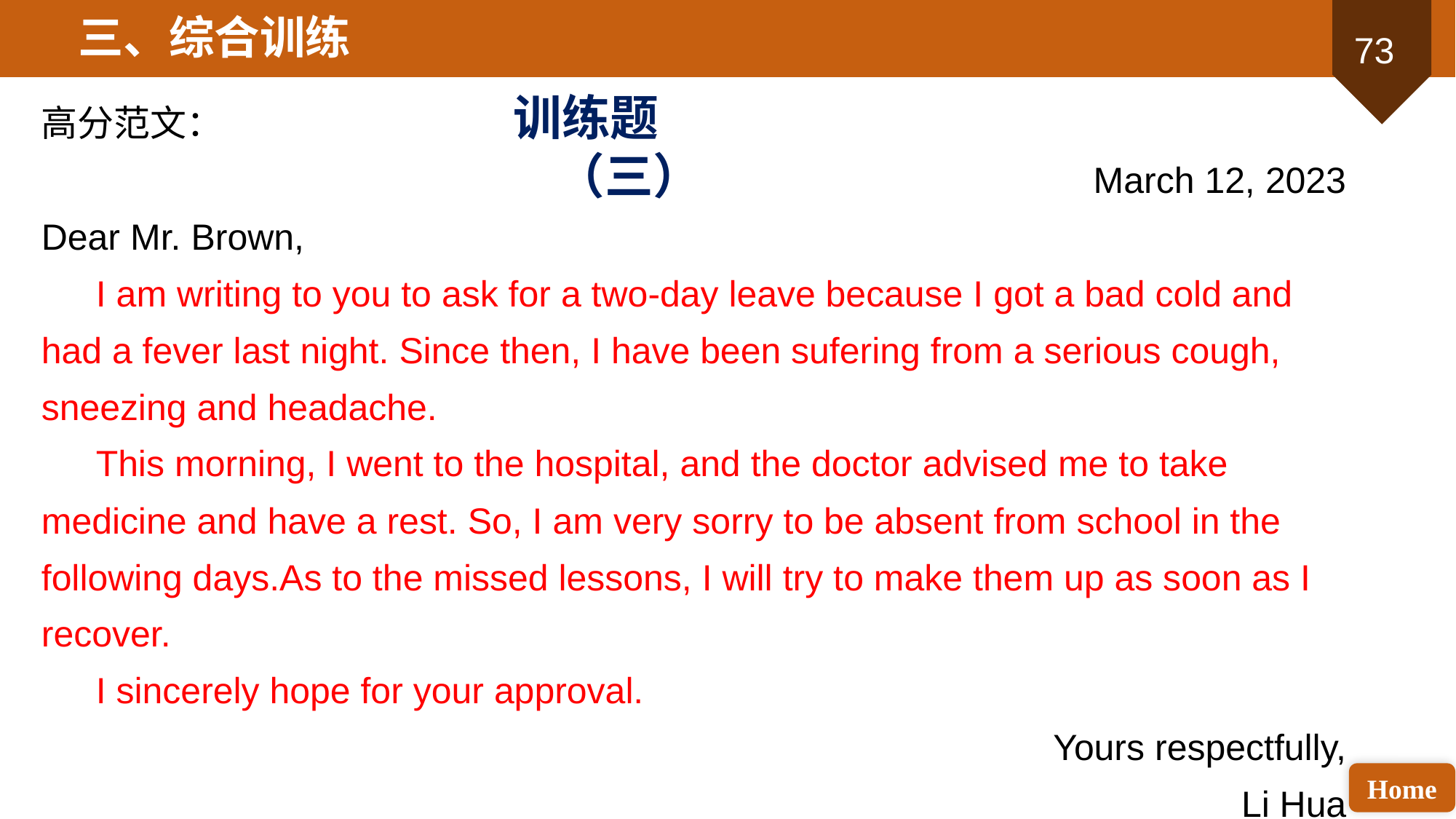

三、综合训练
高分范文：
March 12, 2023
Dear Mr. Brown,
I am writing to you to ask for a two-day leave because I got a bad cold and had a fever last night. Since then, I have been sufering from a serious cough, sneezing and headache.
This morning, I went to the hospital, and the doctor advised me to take medicine and have a rest. So, I am very sorry to be absent from school in the following days.As to the missed lessons, I will try to make them up as soon as I recover.
I sincerely hope for your approval.
Yours respectfully,
Li Hua
训练题（三）